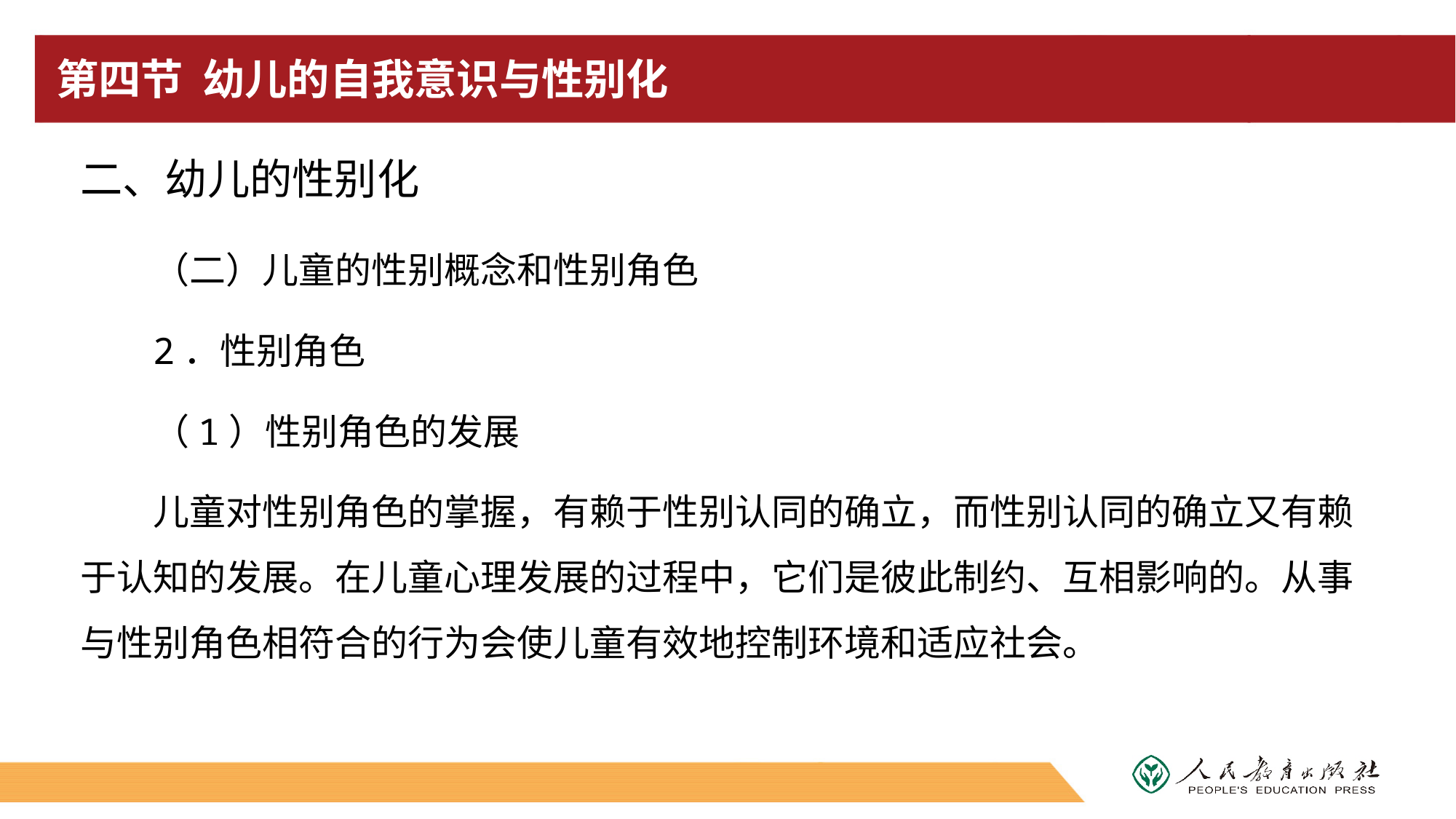

# 第四节  幼儿的自我意识与性别化
二、幼儿的性别化
（二）儿童的性别概念和性别角色
2．性别角色
（1）性别角色的发展
儿童对性别角色的掌握，有赖于性别认同的确立，而性别认同的确立又有赖于认知的发展。在儿童心理发展的过程中，它们是彼此制约、互相影响的。从事与性别角色相符合的行为会使儿童有效地控制环境和适应社会。